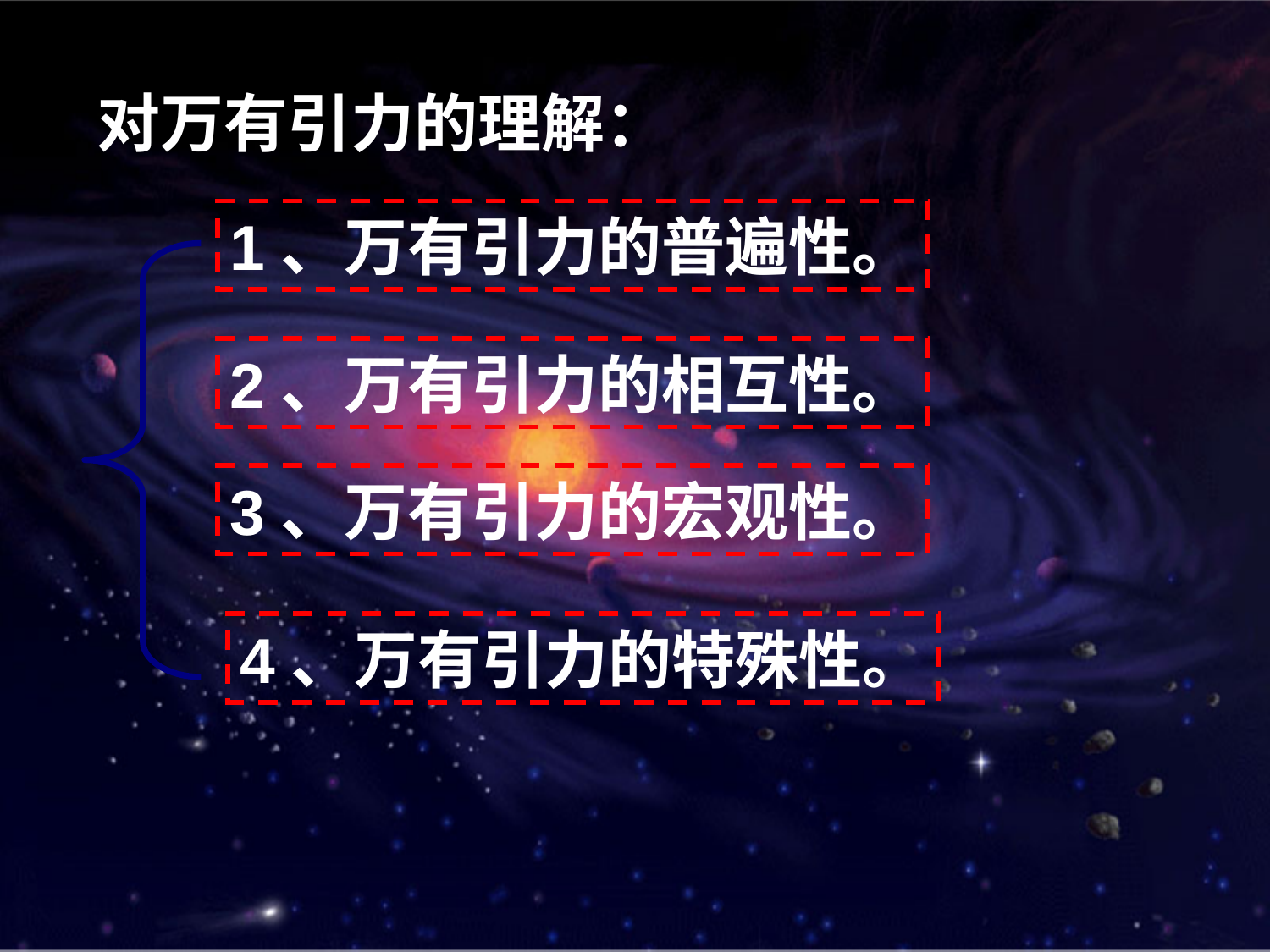

对万有引力的理解：
1、万有引力的普遍性。

2、万有引力的相互性。
3、万有引力的宏观性。
4、万有引力的特殊性。